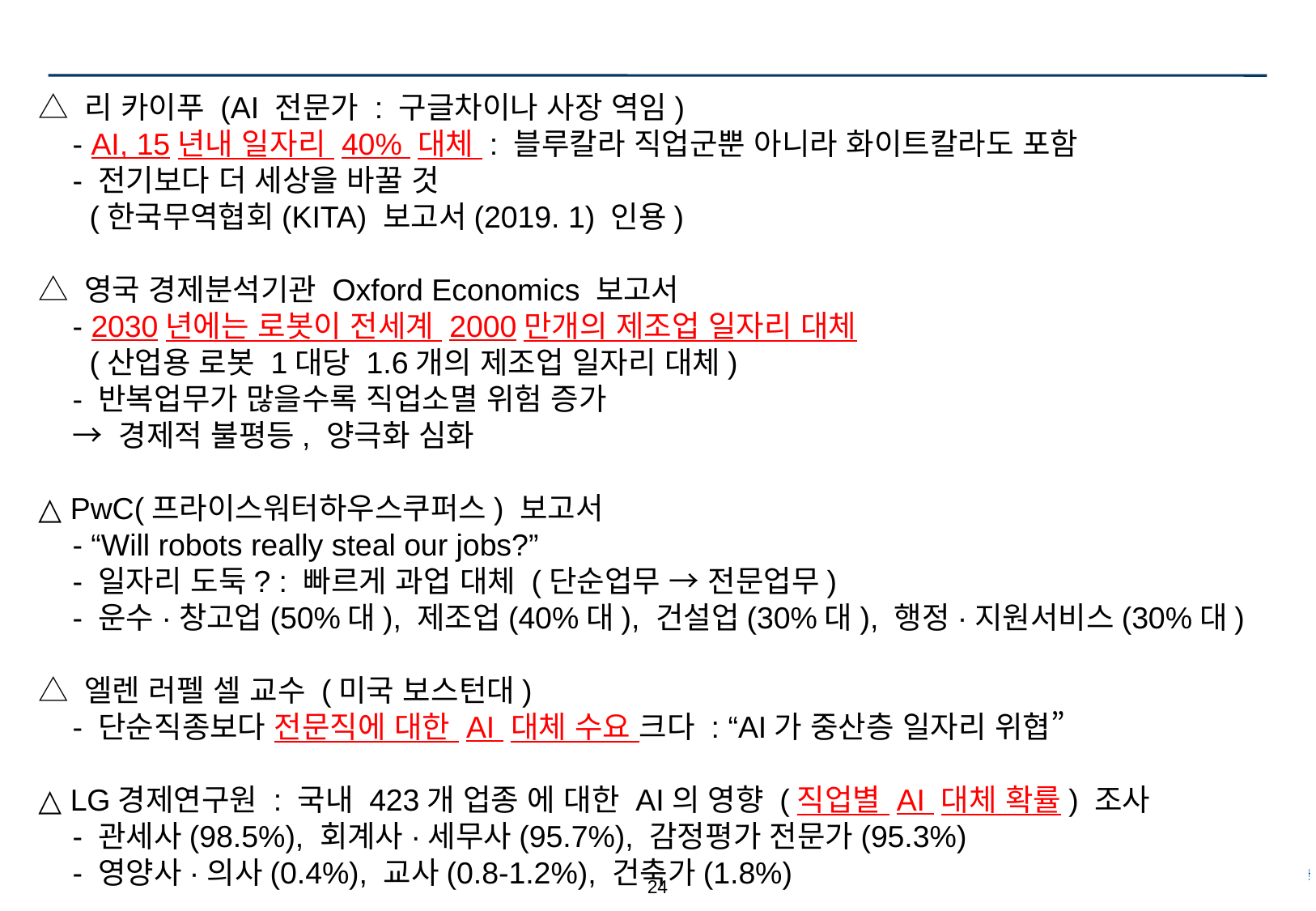

△ 리 카이푸 (AI 전문가 : 구글차이나 사장 역임)
    - AI, 15년내 일자리 40% 대체 : 블루칼라 직업군뿐 아니라 화이트칼라도 포함
    - 전기보다 더 세상을 바꿀 것
      (한국무역협회(KITA) 보고서(2019. 1) 인용)

△ 영국 경제분석기관 Oxford Economics 보고서
    - 2030년에는 로봇이 전세계 2000만개의 제조업 일자리 대체
      (산업용 로봇 1대당 1.6개의 제조업 일자리 대체)
    - 반복업무가 많을수록 직업소멸 위험 증가
    → 경제적 불평등, 양극화 심화

△ PwC(프라이스워터하우스쿠퍼스) 보고서
    - “Will robots really steal our jobs?”
    - 일자리 도둑? : 빠르게 과업 대체 (단순업무 → 전문업무)
    - 운수·창고업(50%대), 제조업(40%대), 건설업(30%대), 행정·지원서비스(30%대)

△ 엘렌 러펠 셀 교수 (미국 보스턴대)
    - 단순직종보다 전문직에 대한 AI 대체 수요 크다 : “AI가 중산층 일자리 위협”

△ LG경제연구원 : 국내 423개 업종 에 대한 AI의 영향 (직업별 AI 대체 확률) 조사
    - 관세사(98.5%), 회계사·세무사(95.7%), 감정평가 전문가(95.3%)
    - 영양사·의사(0.4%), 교사(0.8-1.2%), 건축가(1.8%)